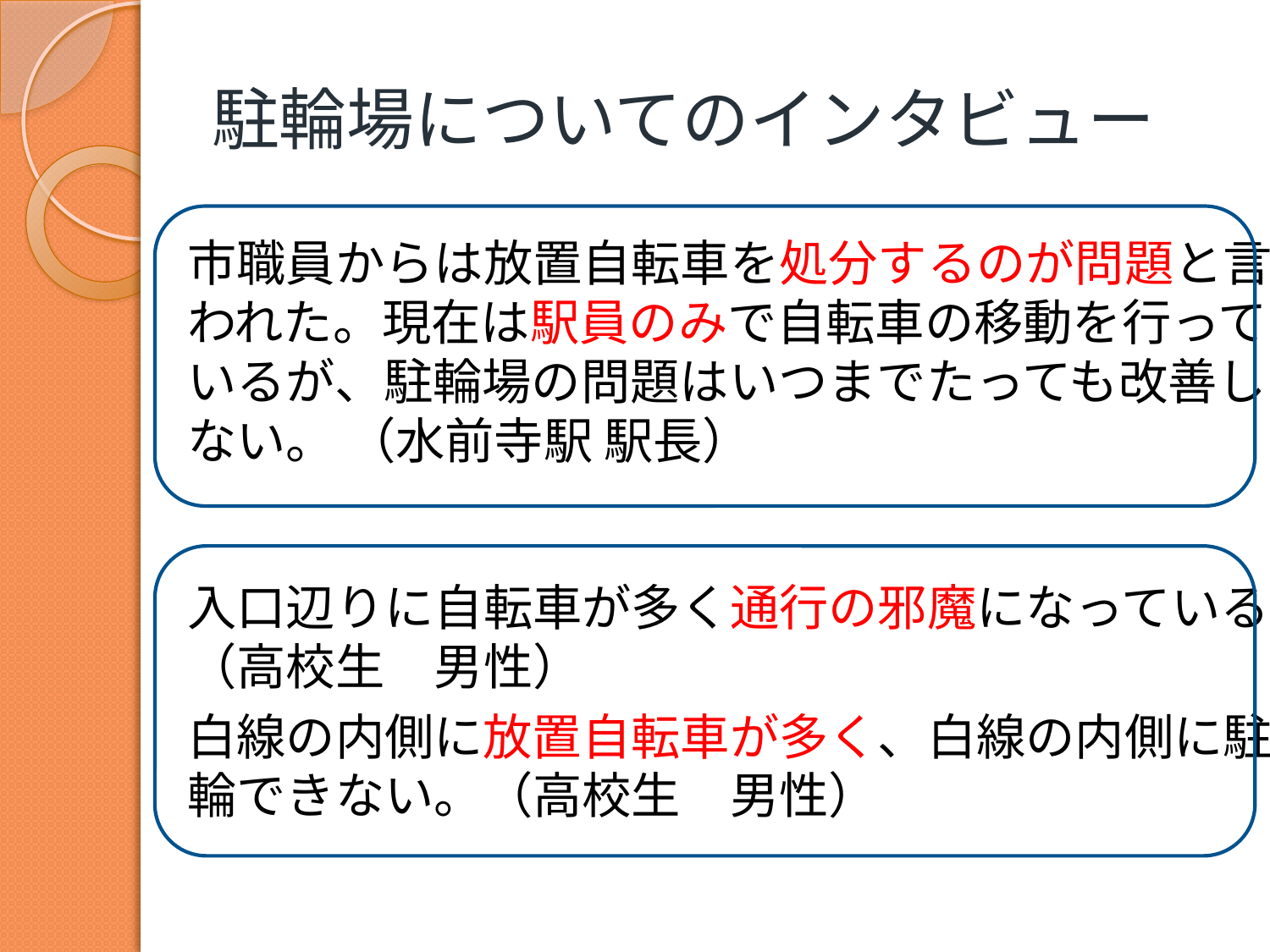

# 駐輪場についてのインタビュー

市職員からは放置自転車を処分するのが問題と言われた。現在は駅員のみで自転車の移動を行っているが、駐輪場の問題はいつまでたっても改善しない。 （水前寺駅 駅長）

入口辺りに自転車が多く通行の邪魔になっている。（高校生　男性）
白線の内側に放置自転車が多く、白線の内側に駐輪できない。（高校生　男性）